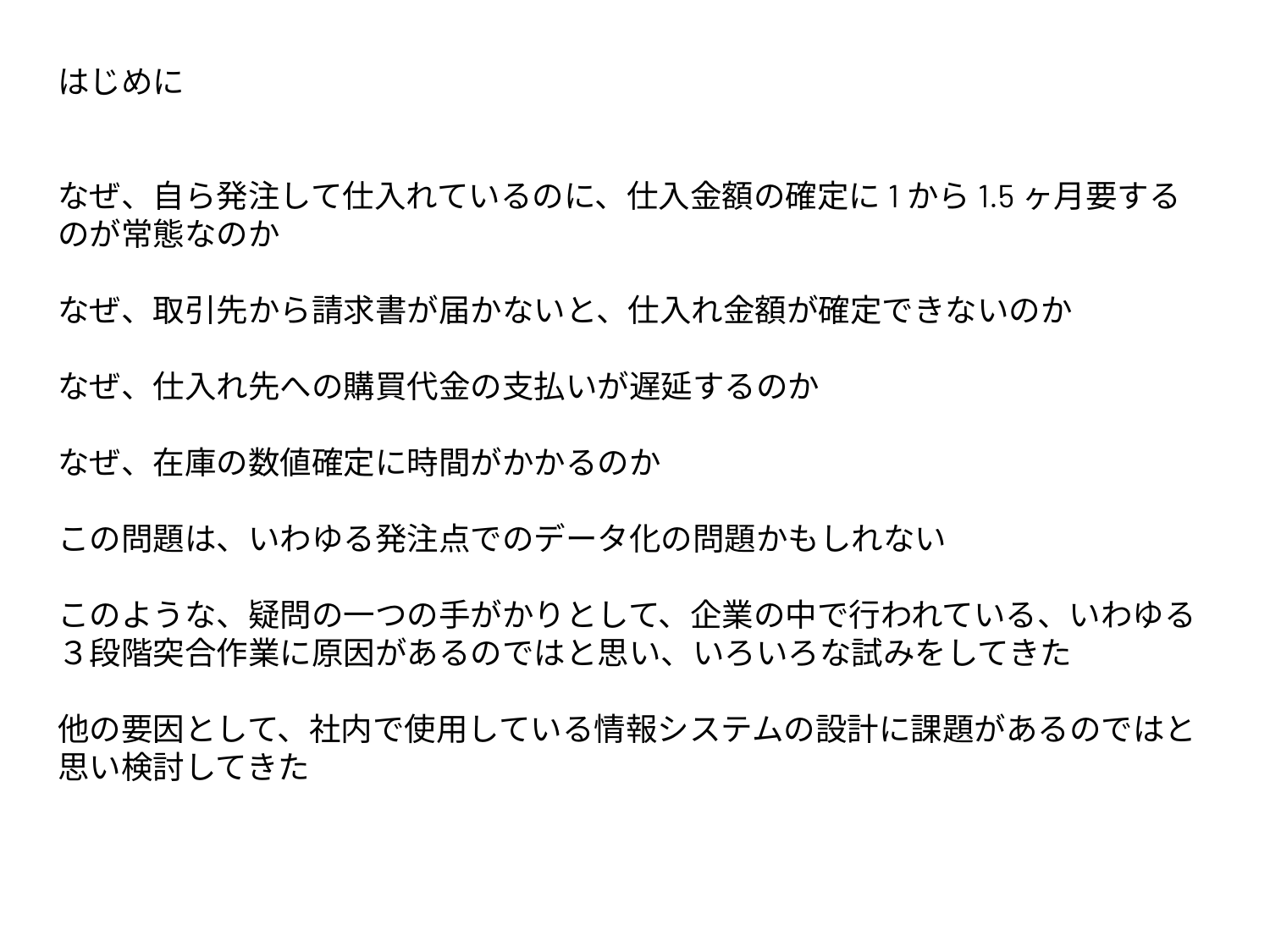

はじめに

なぜ、自ら発注して仕入れているのに、仕入金額の確定に1から1.5ヶ月要するのが常態なのか

なぜ、取引先から請求書が届かないと、仕入れ金額が確定できないのか

なぜ、仕入れ先への購買代金の支払いが遅延するのか

なぜ、在庫の数値確定に時間がかかるのか

この問題は、いわゆる発注点でのデータ化の問題かもしれない

このような、疑問の一つの手がかりとして、企業の中で行われている、いわゆる３段階突合作業に原因があるのではと思い、いろいろな試みをしてきた

他の要因として、社内で使用している情報システムの設計に課題があるのではと思い検討してきた